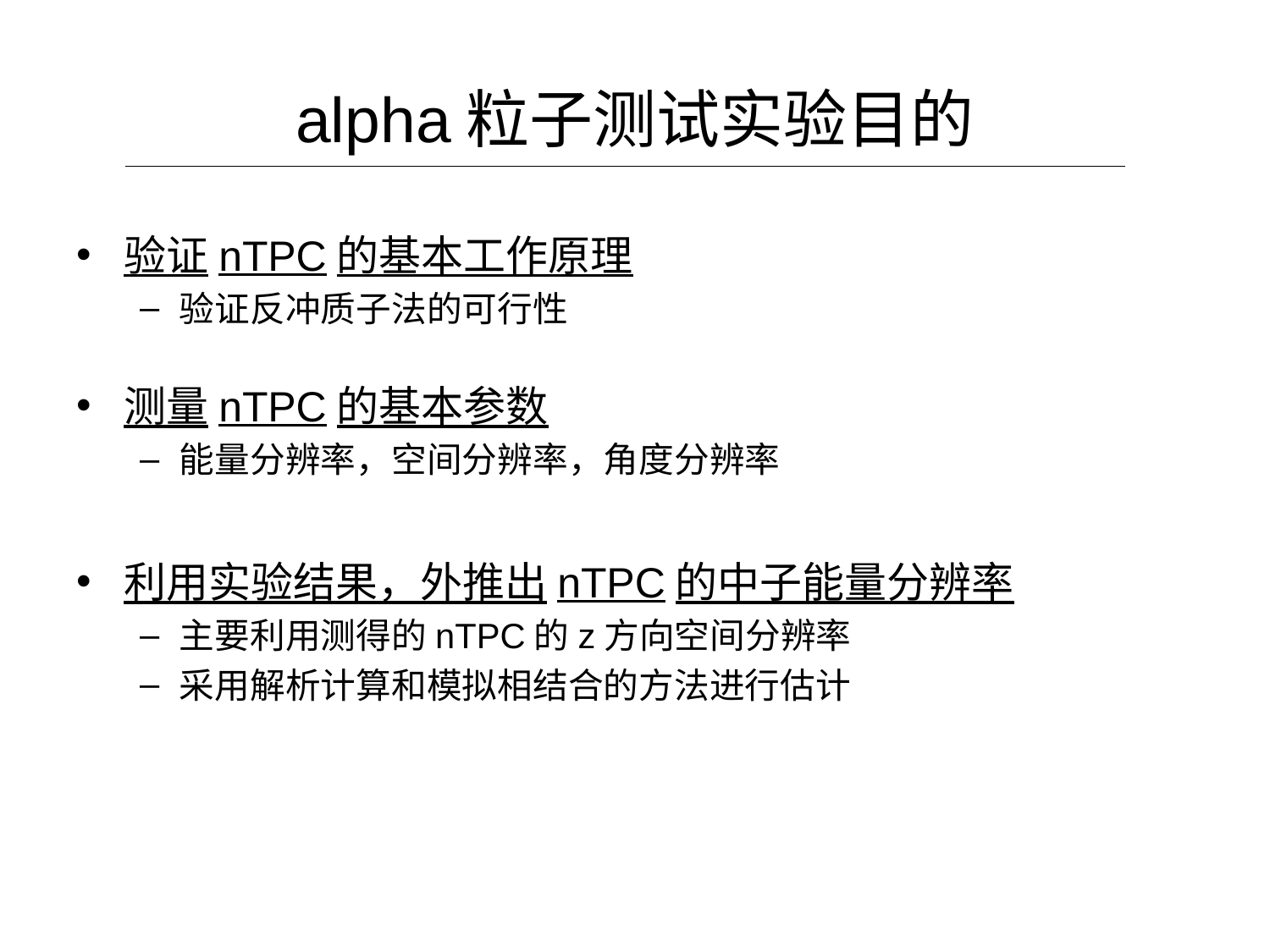

# alpha粒子测试实验目的
验证nTPC的基本工作原理
验证反冲质子法的可行性
测量nTPC的基本参数
能量分辨率，空间分辨率，角度分辨率

利用实验结果，外推出nTPC的中子能量分辨率
主要利用测得的nTPC的z方向空间分辨率
采用解析计算和模拟相结合的方法进行估计